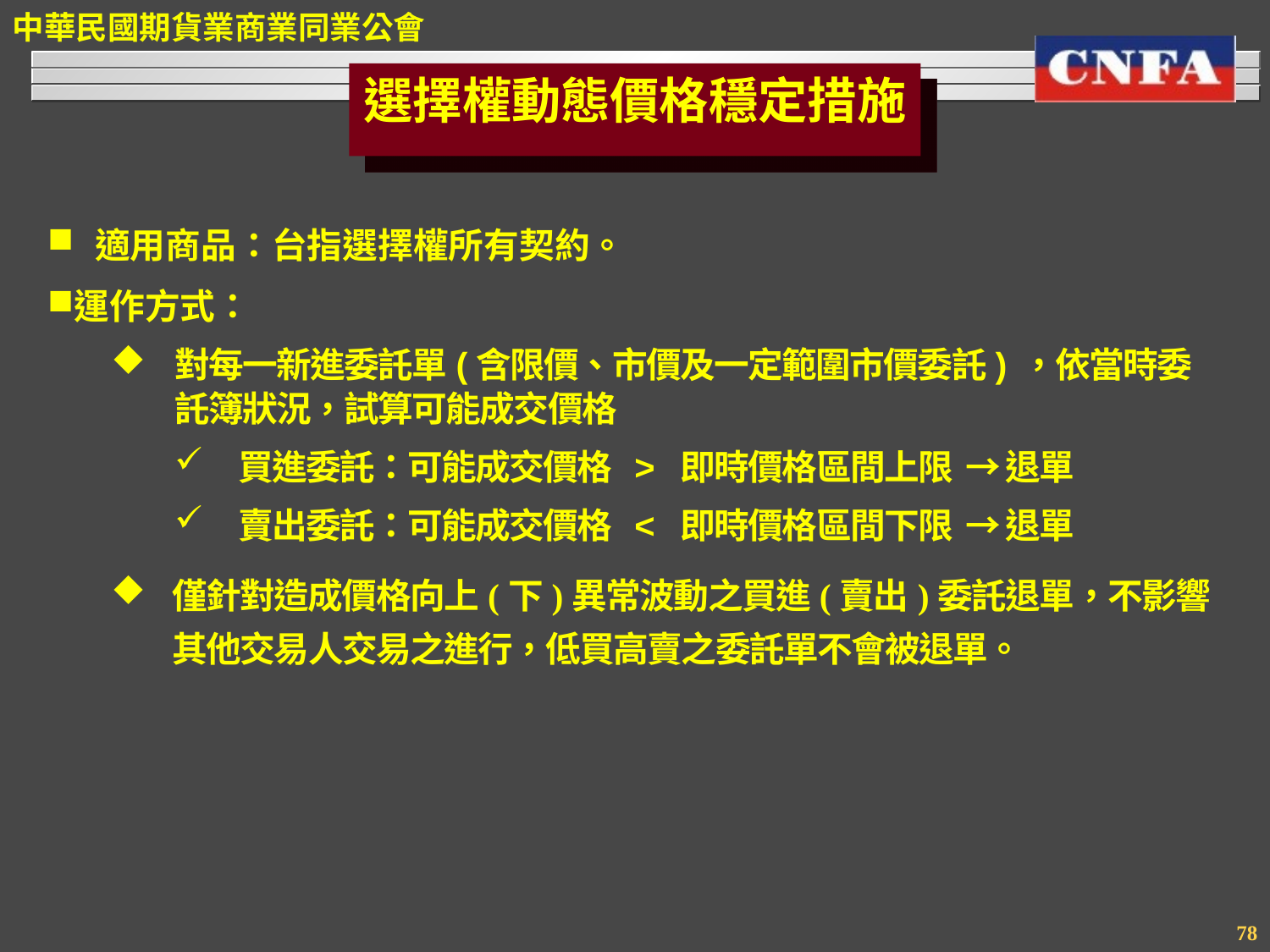

選擇權動態價格穩定措施
適用商品：台指選擇權所有契約。
運作方式：
對每一新進委託單(含限價、市價及一定範圍市價委託) ，依當時委託簿狀況，試算可能成交價格
買進委託：可能成交價格  >  即時價格區間上限  → 退單
賣出委託：可能成交價格  <  即時價格區間下限  → 退單
僅針對造成價格向上(下)異常波動之買進(賣出)委託退單，不影響其他交易人交易之進行，低買高賣之委託單不會被退單。